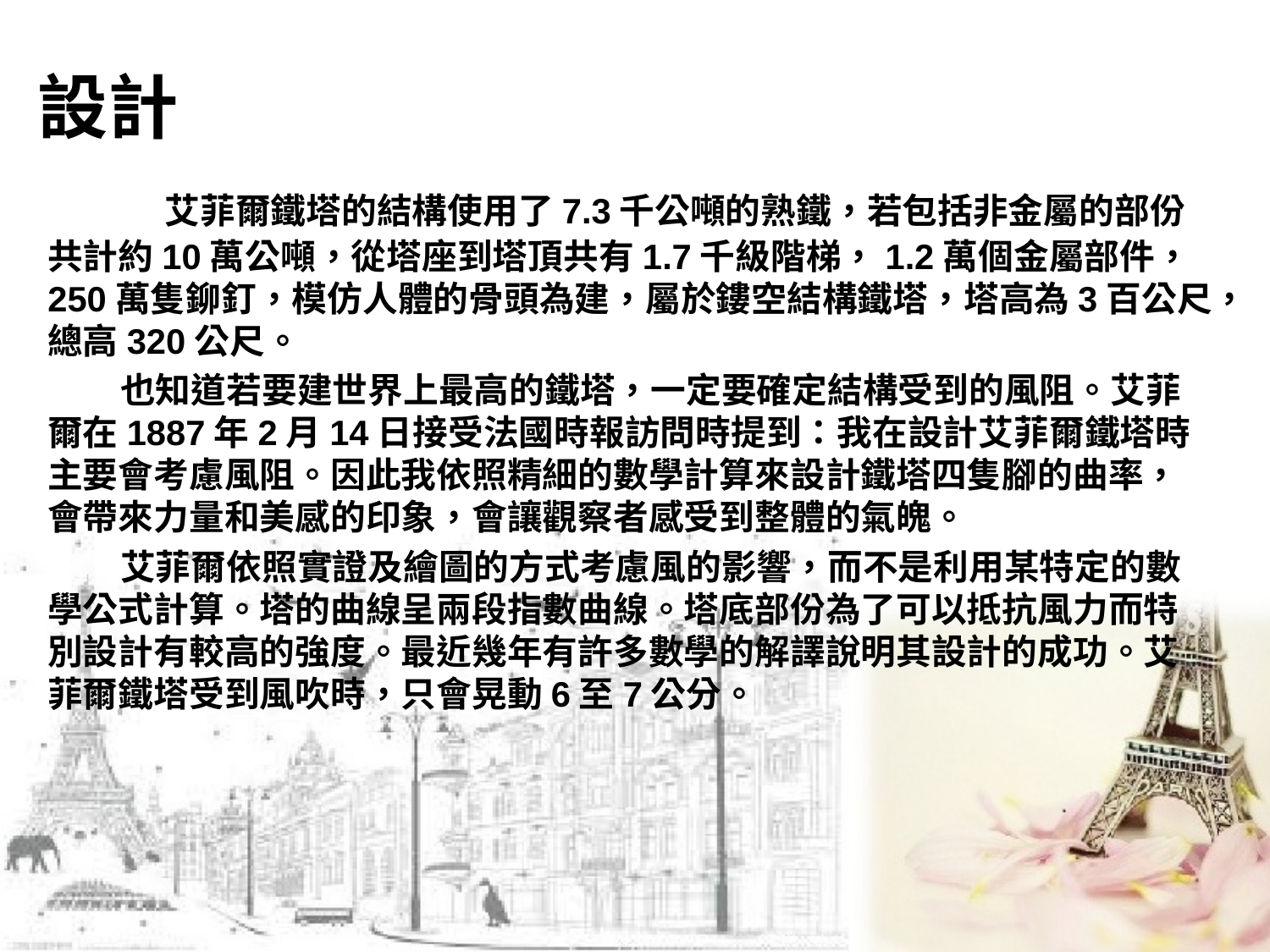

# 設計
         艾菲爾鐵塔的結構使用了7.3千公噸的熟鐵，若包括非金屬的部份共計約10萬公噸，從塔座到塔頂共有1.7千級階梯，1.2萬個金屬部件，250萬隻鉚釘，模仿人體的骨頭為建，屬於鏤空結構鐵塔，塔高為3百公尺，總高320公尺。
        也知道若要建世界上最高的鐵塔，一定要確定結構受到的風阻。艾菲爾在1887年2月14日接受法國時報訪問時提到：我在設計艾菲爾鐵塔時主要會考慮風阻。因此我依照精細的數學計算來設計鐵塔四隻腳的曲率，會帶來力量和美感的印象，會讓觀察者感受到整體的氣魄。
        艾菲爾依照實證及繪圖的方式考慮風的影響，而不是利用某特定的數學公式計算。塔的曲線呈兩段指數曲線。塔底部份為了可以抵抗風力而特別設計有較高的強度。最近幾年有許多數學的解譯說明其設計的成功。艾菲爾鐵塔受到風吹時，只會晃動6至7公分。